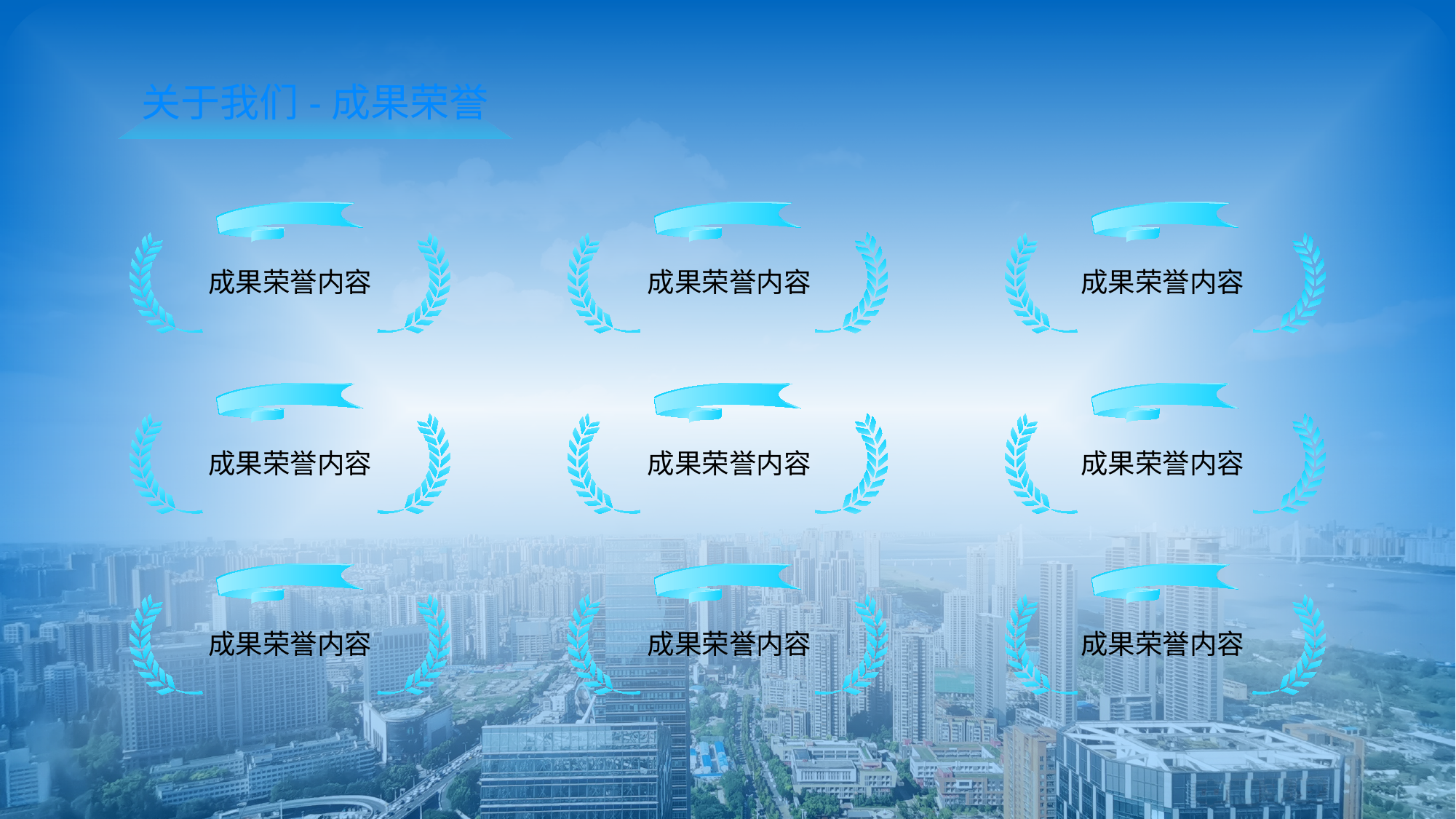

关于我们-成果荣誉

成果荣誉内容
成果荣誉内容
成果荣誉内容

成果荣誉内容
成果荣誉内容
成果荣誉内容

成果荣誉内容
成果荣誉内容
成果荣誉内容